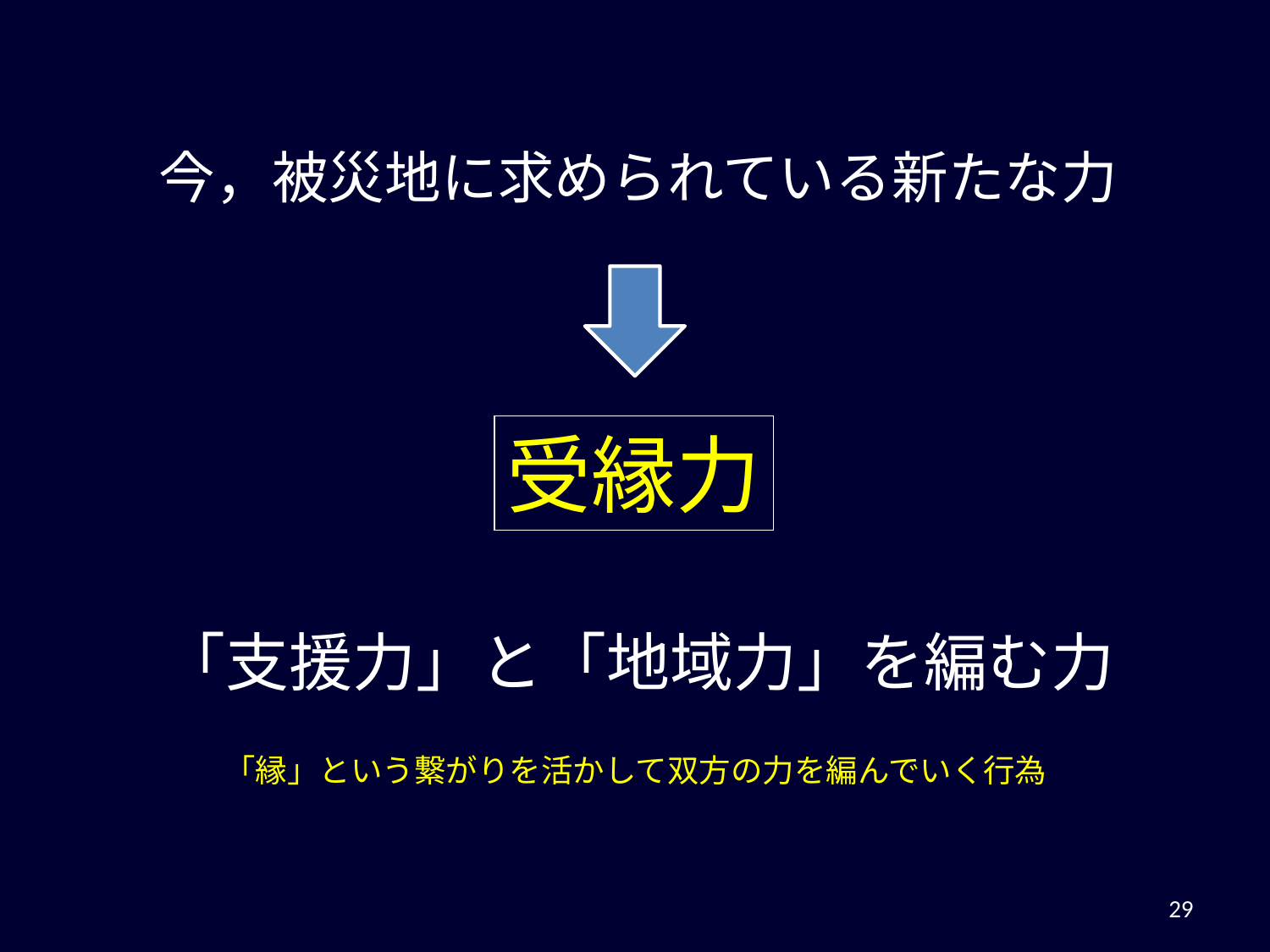

今，被災地に求められている新たな力

受縁力
「支援力」と「地域力」を編む力
「縁」という繋がりを活かして双方の力を編んでいく行為
29